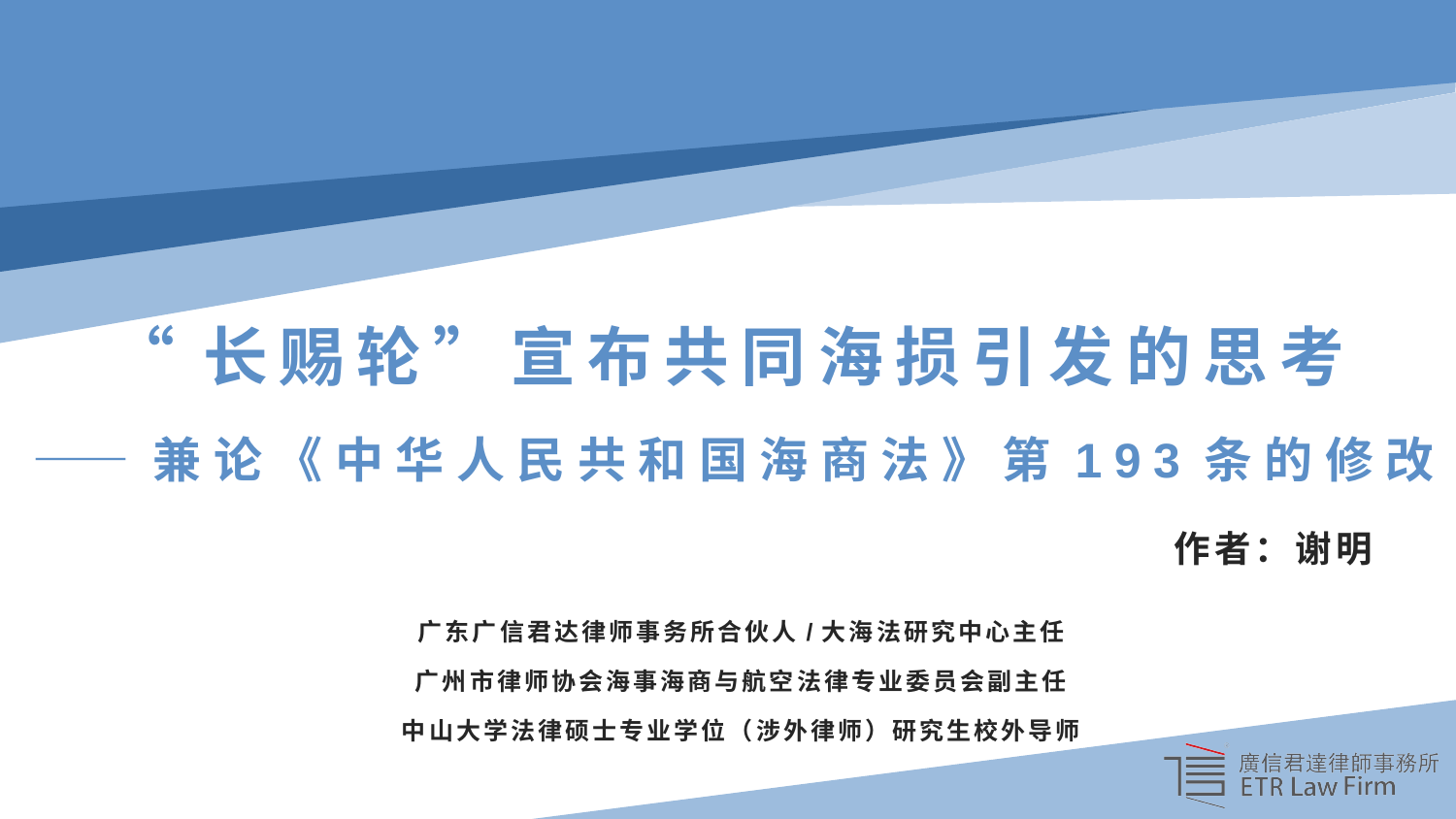

“长赐轮”宣布共同海损引发的思考
# ——兼论《中华人民共和国海商法》第193条的修改
 作者：谢明
广东广信君达律师事务所合伙人/大海法研究中心主任
广州市律师协会海事海商与航空法律专业委员会副主任
中山大学法律硕士专业学位（涉外律师）研究生校外导师